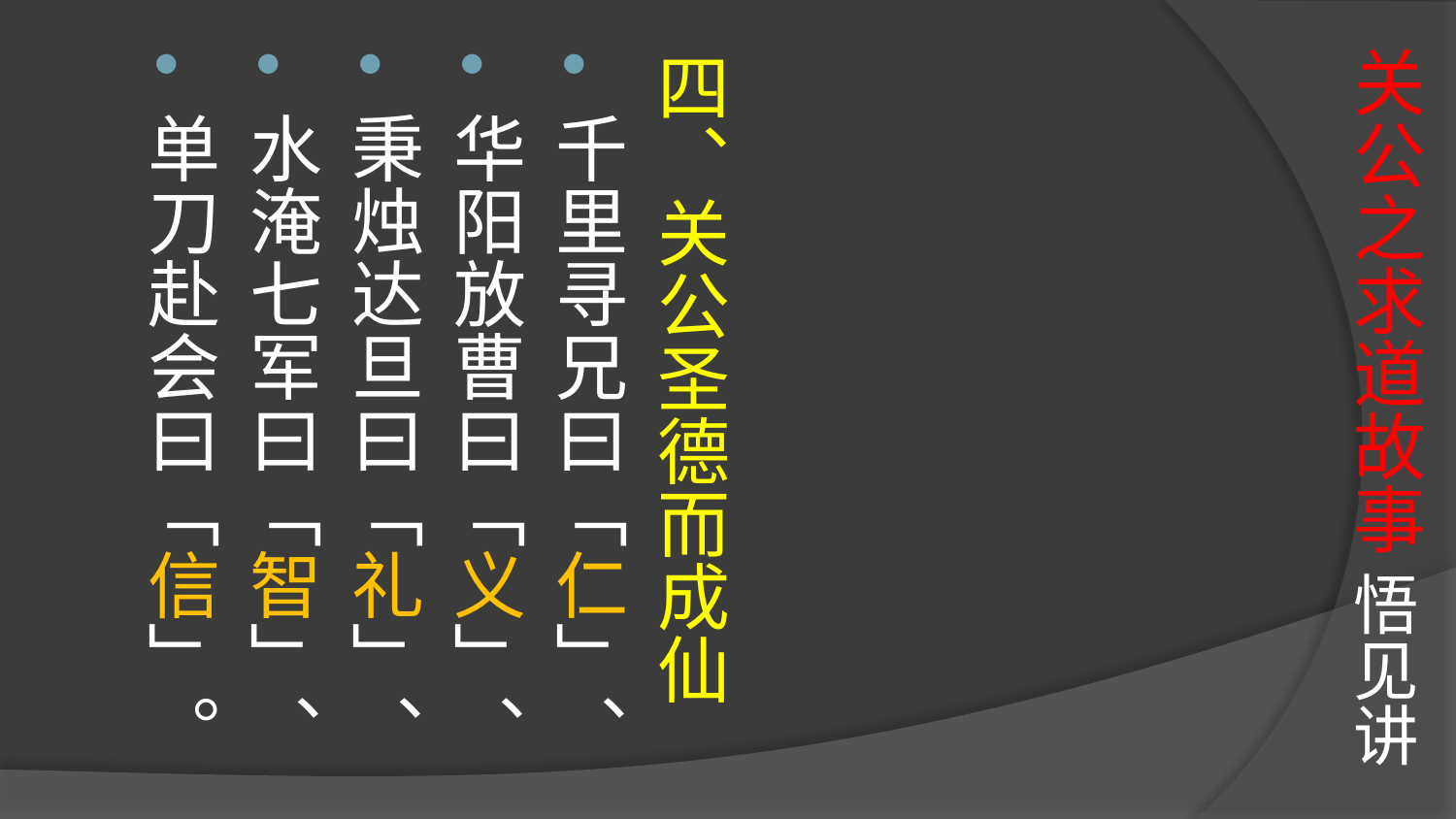

# 关公之求道故事 悟见讲
四、关公圣德而成仙
千里寻兄曰「仁」、
华阳放曹曰「义」、
秉烛达旦曰「礼」、
水淹七军曰「智」、
单刀赴会曰「信」。